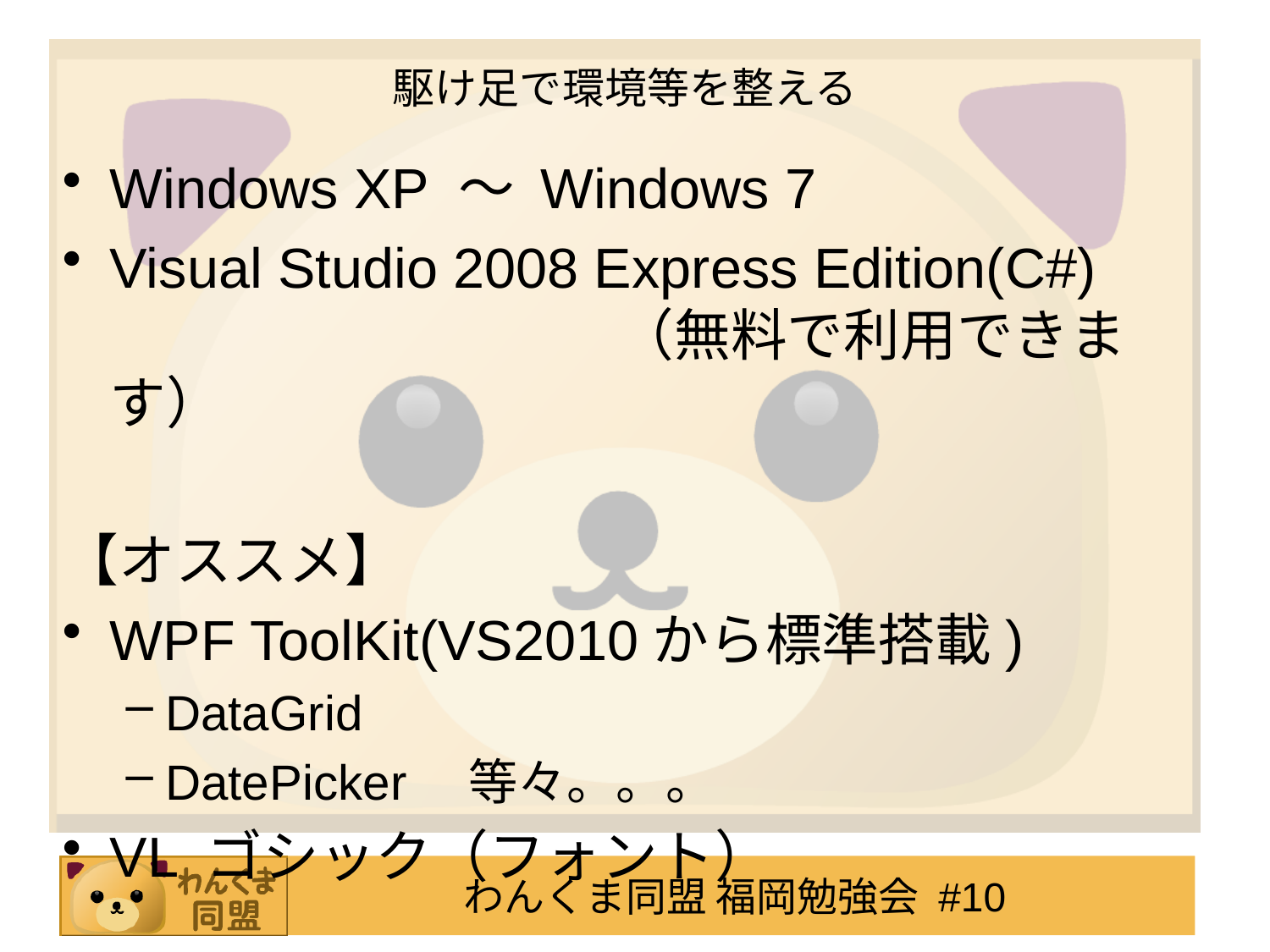

# 駆け足で環境等を整える
Windows XP ～ Windows 7
Visual Studio 2008 Express Edition(C#)
				（無料で利用できます）

【オススメ】
WPF ToolKit(VS2010から標準搭載)
DataGrid
DatePicker　等々。。。
VL ゴシック（フォント）